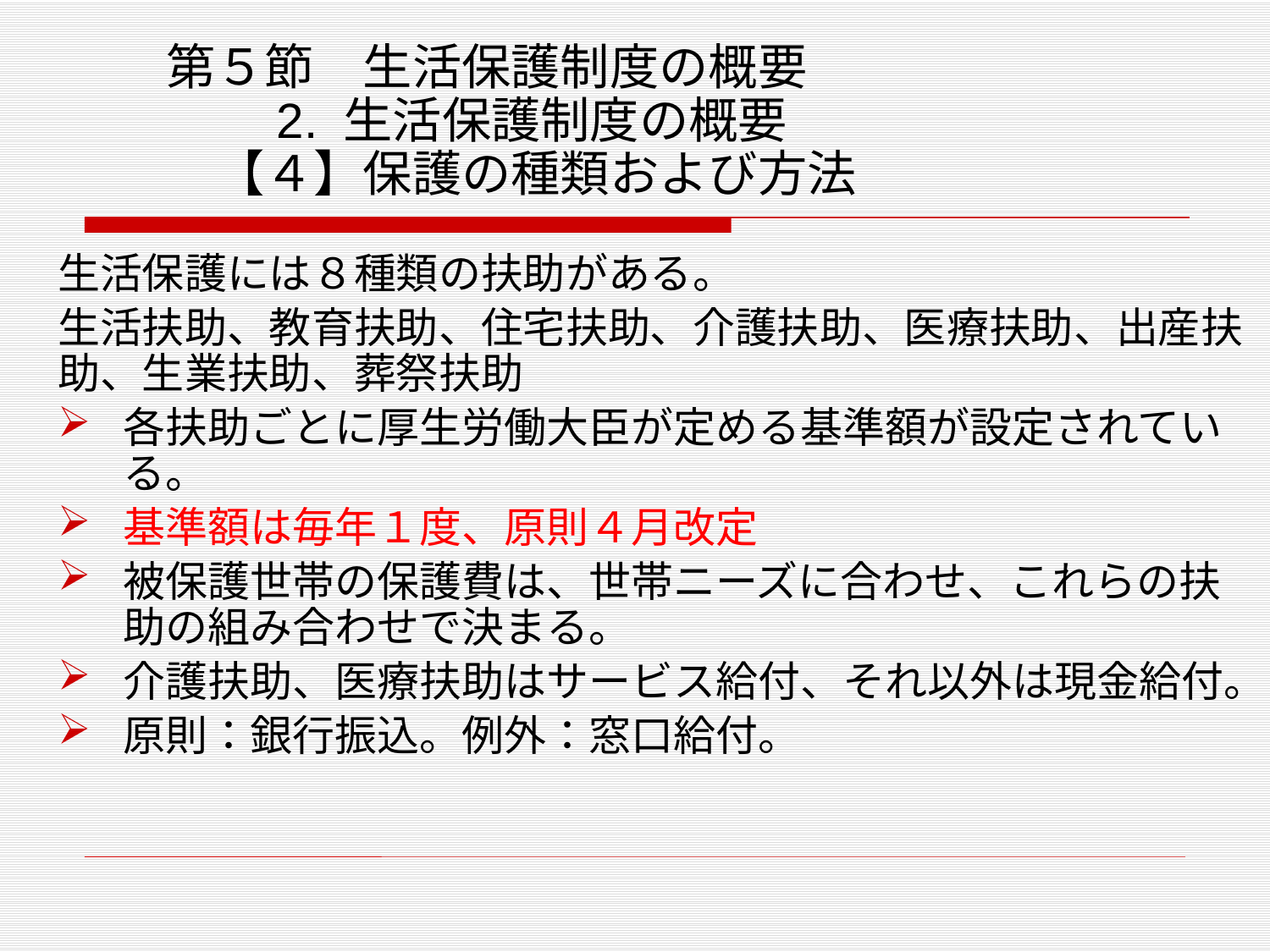

# 第５節　生活保護制度の概要　 　　2. 生活保護制度の概要 　【４】保護の種類および方法
生活保護には８種類の扶助がある。
生活扶助、教育扶助、住宅扶助、介護扶助、医療扶助、出産扶助、生業扶助、葬祭扶助
各扶助ごとに厚生労働大臣が定める基準額が設定されている。
基準額は毎年１度、原則４月改定
被保護世帯の保護費は、世帯ニーズに合わせ、これらの扶助の組み合わせで決まる。
介護扶助、医療扶助はサービス給付、それ以外は現金給付。
原則：銀行振込。例外：窓口給付。